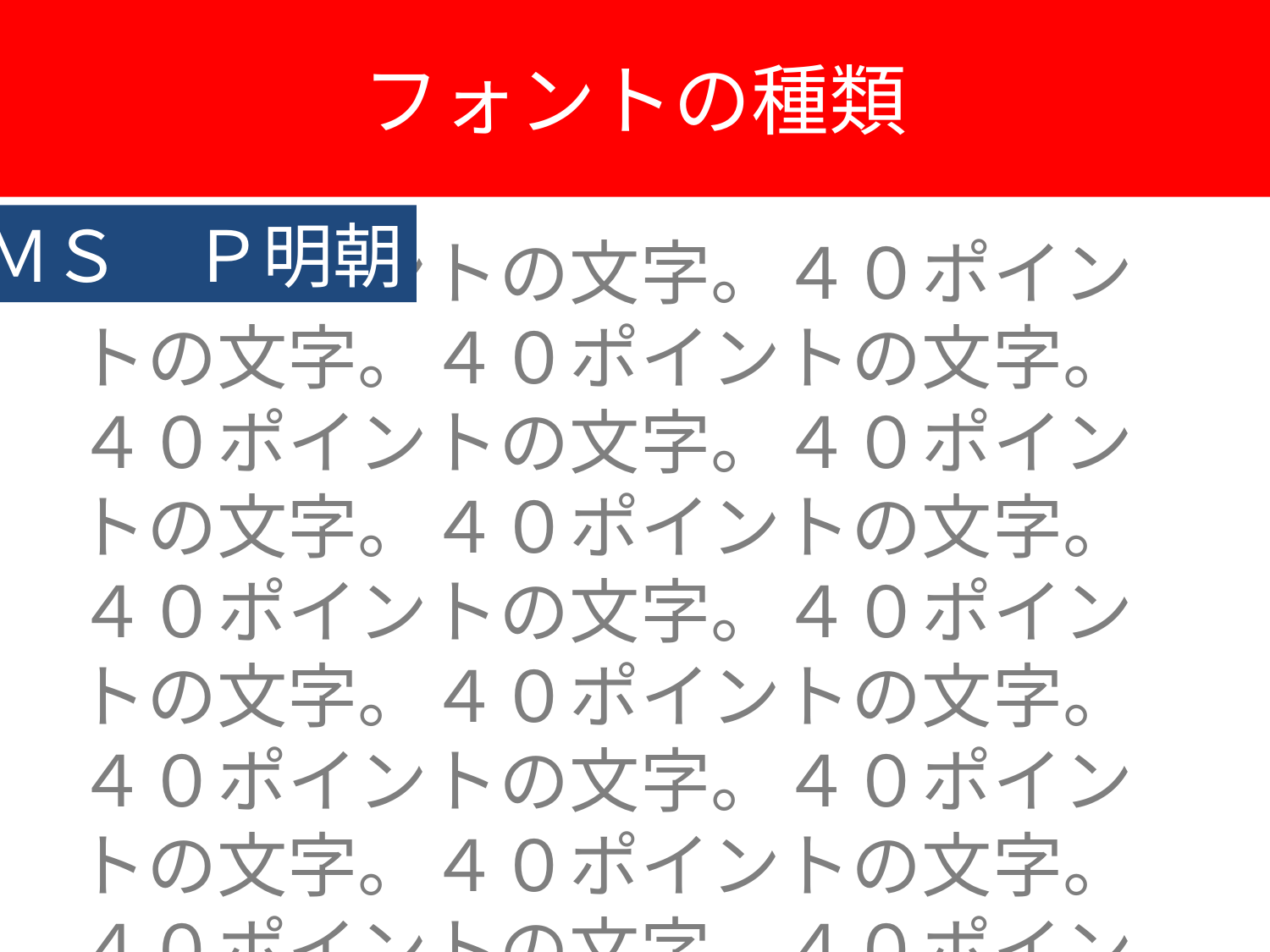

# フォントの種類
ＭＳ　Ｐ明朝
４０ポイントの文字。４０ポイントの文字。４０ポイントの文字。４０ポイントの文字。４０ポイントの文字。４０ポイントの文字。４０ポイントの文字。４０ポイントの文字。４０ポイントの文字。４０ポイントの文字。４０ポイントの文字。４０ポイントの文字。４０ポイントの文字。４０ポイントの文字。４０ポイントの文字。４０ポイントの文字。